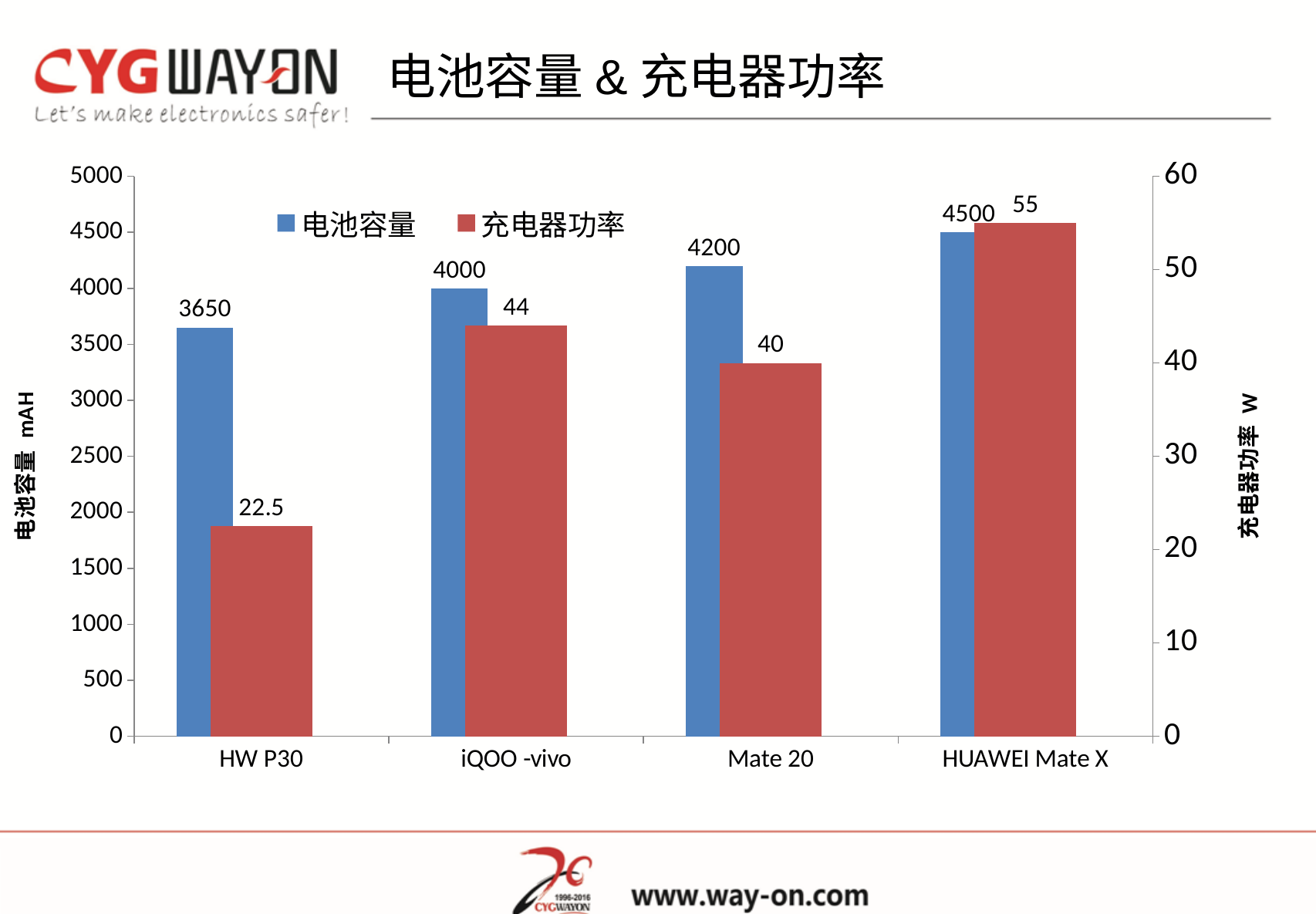

电池容量&充电器功率

### Chart

| Category |  |  |  |  |
|---|---|---|---|---|
| HW P30 | 3650.0 | None | None | 22.5 |
| iQOO -vivo | 4000.0 | None | None | 44.0 |
| Mate 20 | 4200.0 | None | None | 40.0 |
| HUAWEI Mate X | 4500.0 | None | None | 55.0 |